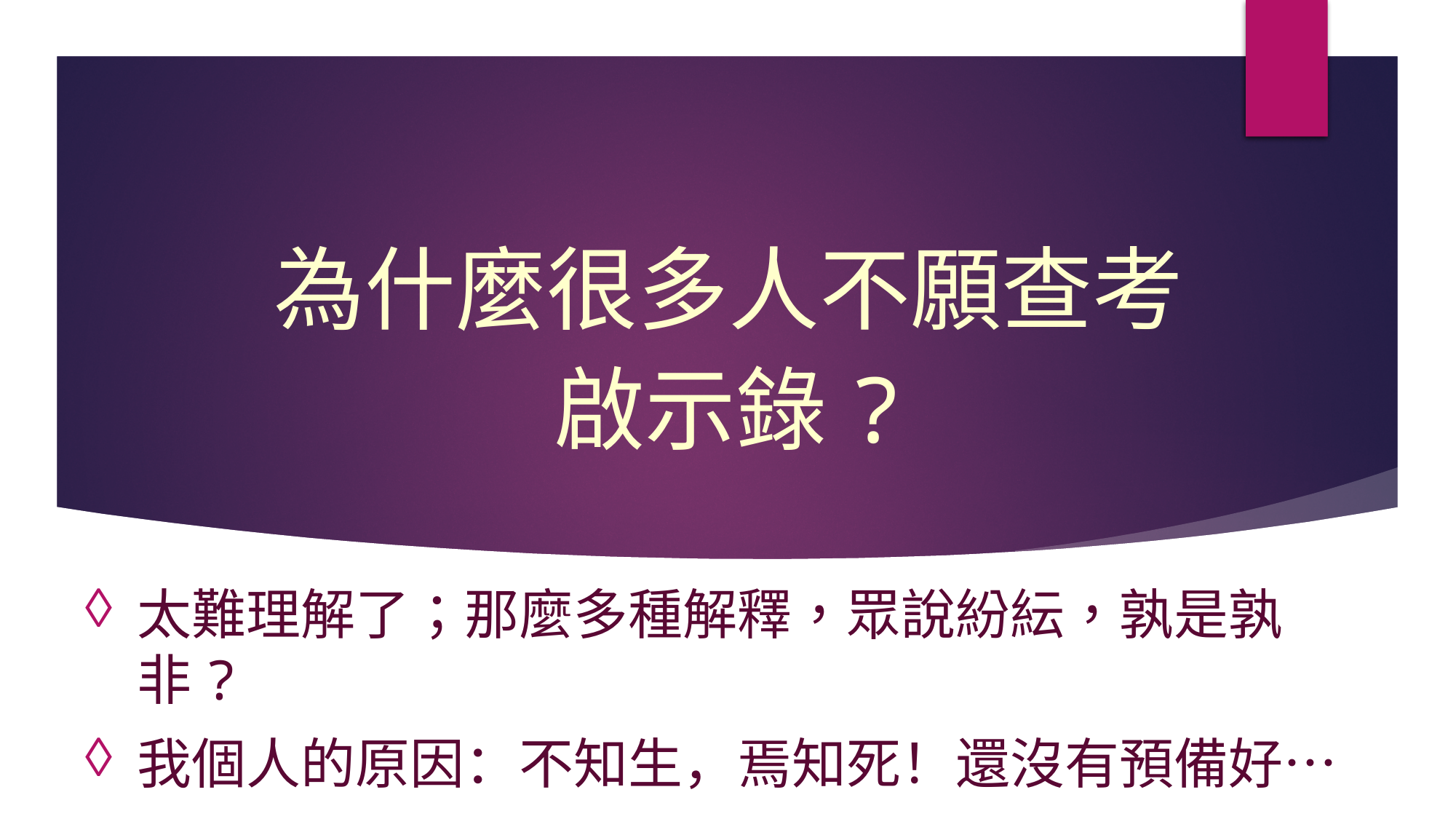

# 為什麼很多人不願查考啟示錄?

太難理解了；那麼多種解釋，眾說紛紜，孰是孰非?
我個人的原因：不知生，焉知死！還沒有預備好…